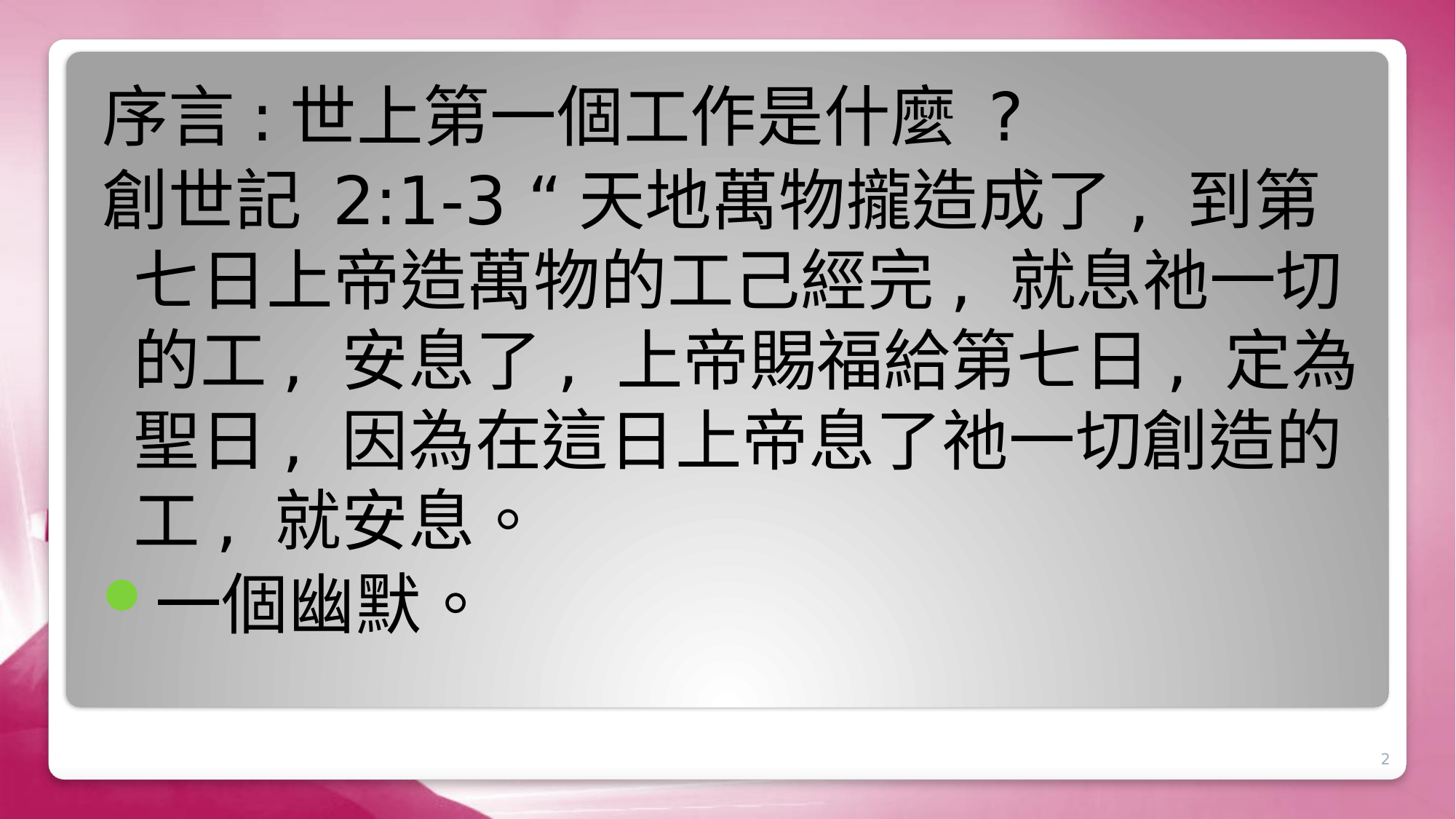

序言:世上第一個工作是什麼 ?
創世記 2:1-3 “天地萬物攏造成了, 到第七日上帝造萬物的工己經完, 就息祂一切的工, 安息了, 上帝賜福給第七日, 定為聖日, 因為在這日上帝息了祂一切創造的工, 就安息。
一個幽默。
#
2